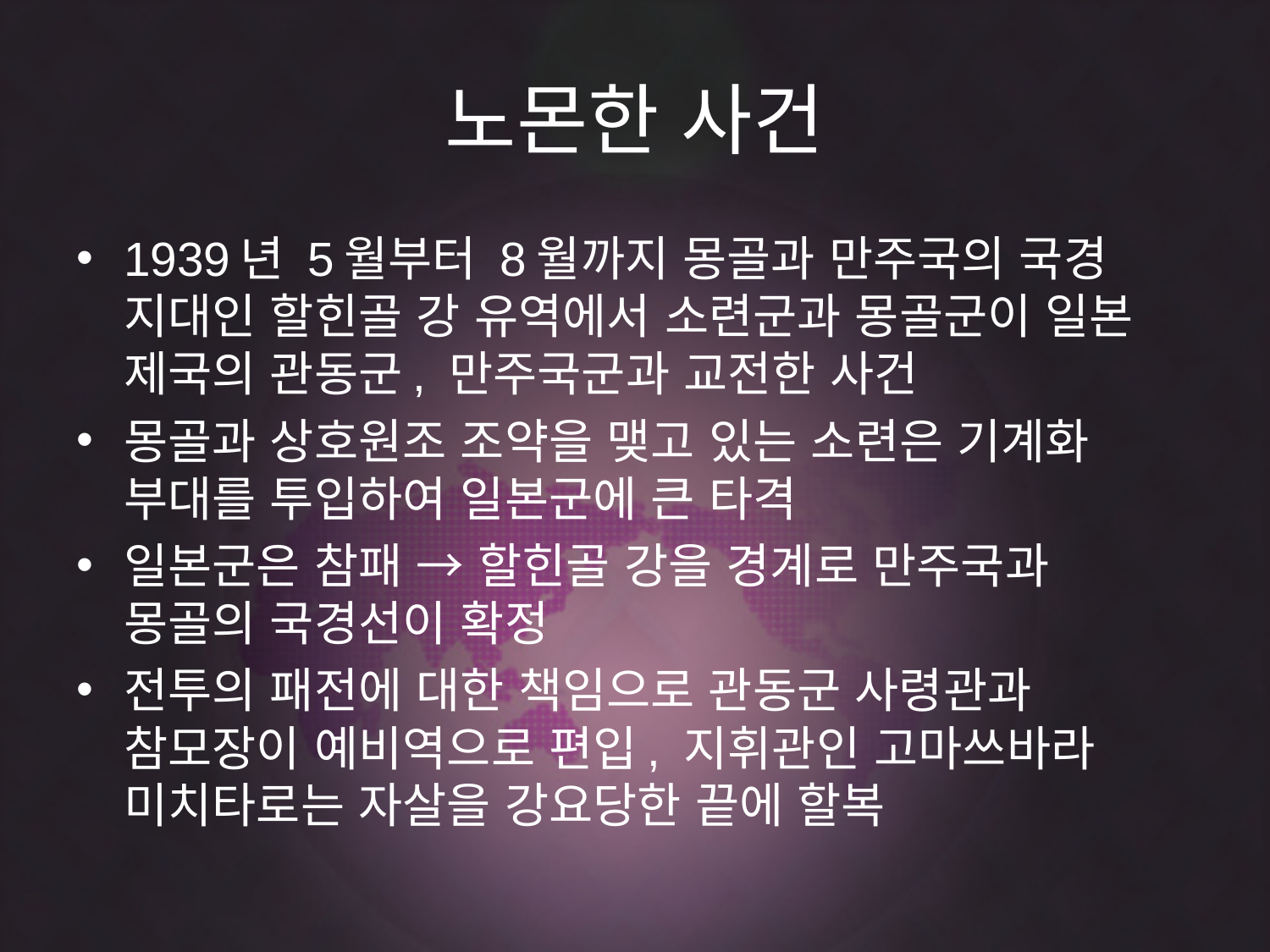

# 노몬한 사건
1939년 5월부터 8월까지 몽골과 만주국의 국경 지대인 할힌골 강 유역에서 소련군과 몽골군이 일본 제국의 관동군, 만주국군과 교전한 사건
몽골과 상호원조 조약을 맺고 있는 소련은 기계화 부대를 투입하여 일본군에 큰 타격
일본군은 참패 → 할힌골 강을 경계로 만주국과 몽골의 국경선이 확정
전투의 패전에 대한 책임으로 관동군 사령관과 참모장이 예비역으로 편입, 지휘관인 고마쓰바라 미치타로는 자살을 강요당한 끝에 할복